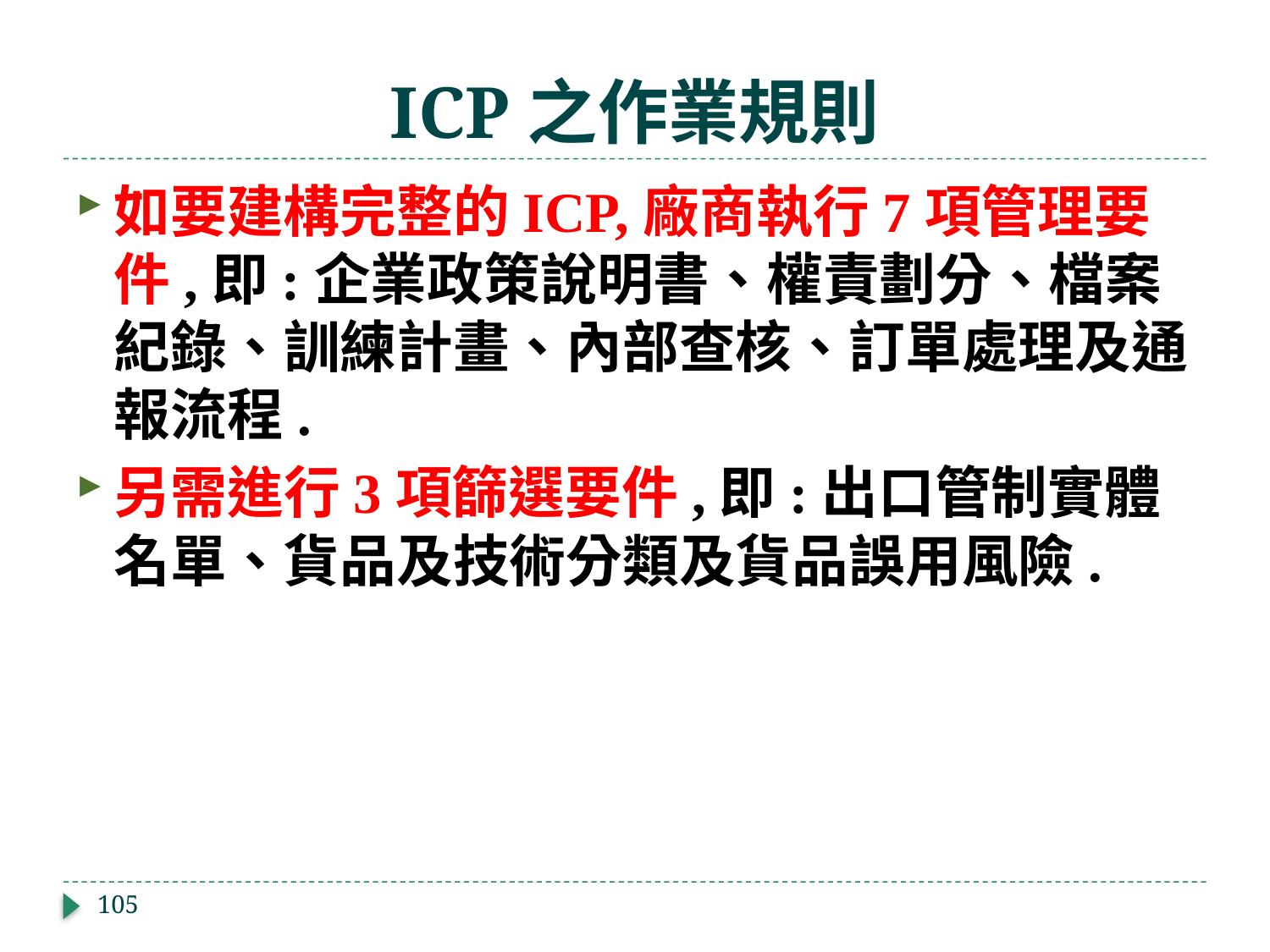

# ICP之作業規則
如要建構完整的ICP,廠商執行7項管理要件,即:企業政策說明書、權責劃分、檔案紀錄、訓練計畫、內部查核、訂單處理及通報流程.
另需進行3項篩選要件,即:出口管制實體名單、貨品及技術分類及貨品誤用風險.
105